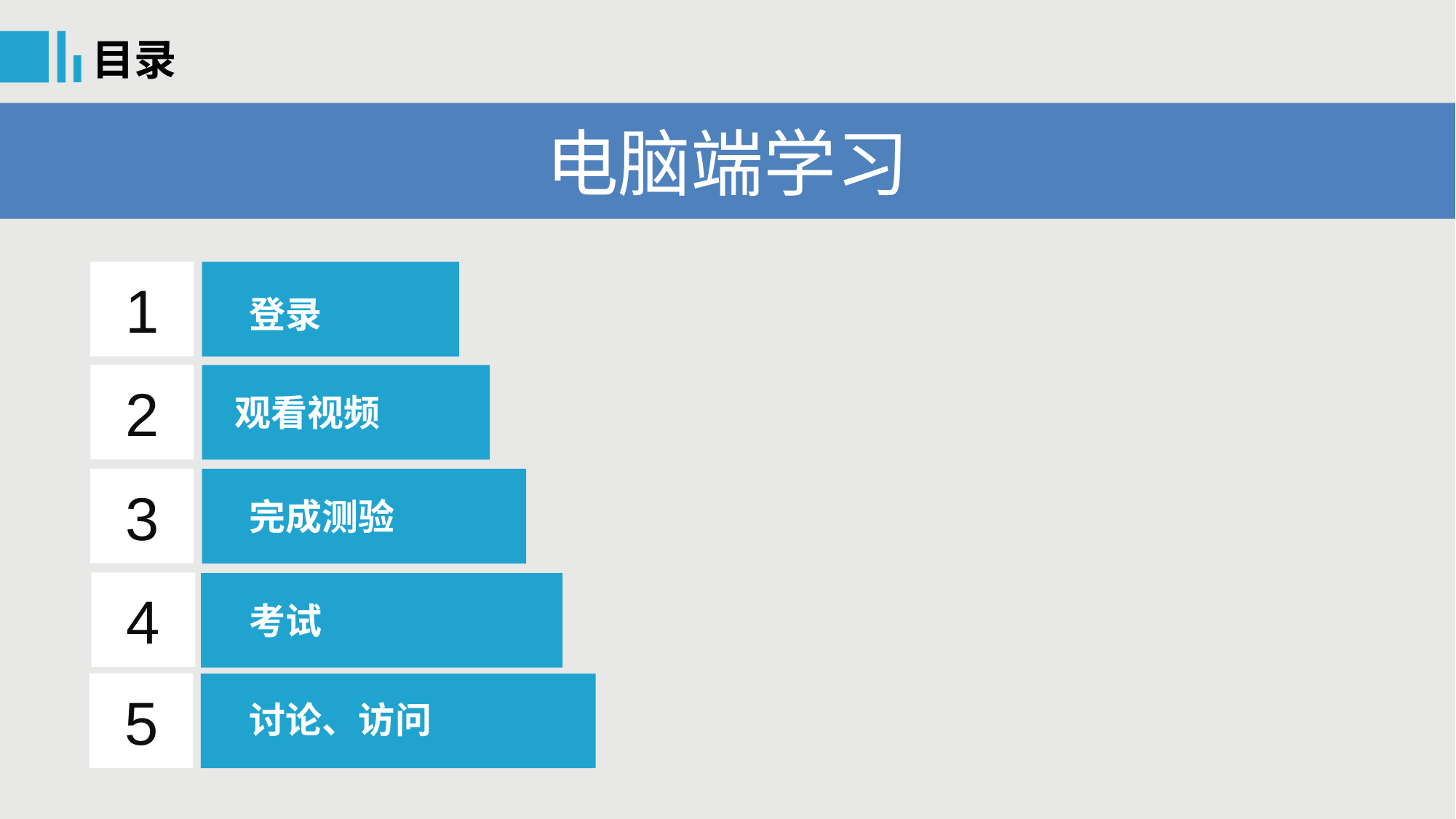

目录

电脑端学习

1
登录

2
观看视频

3
完成测验
4

考试
5

讨论、访问